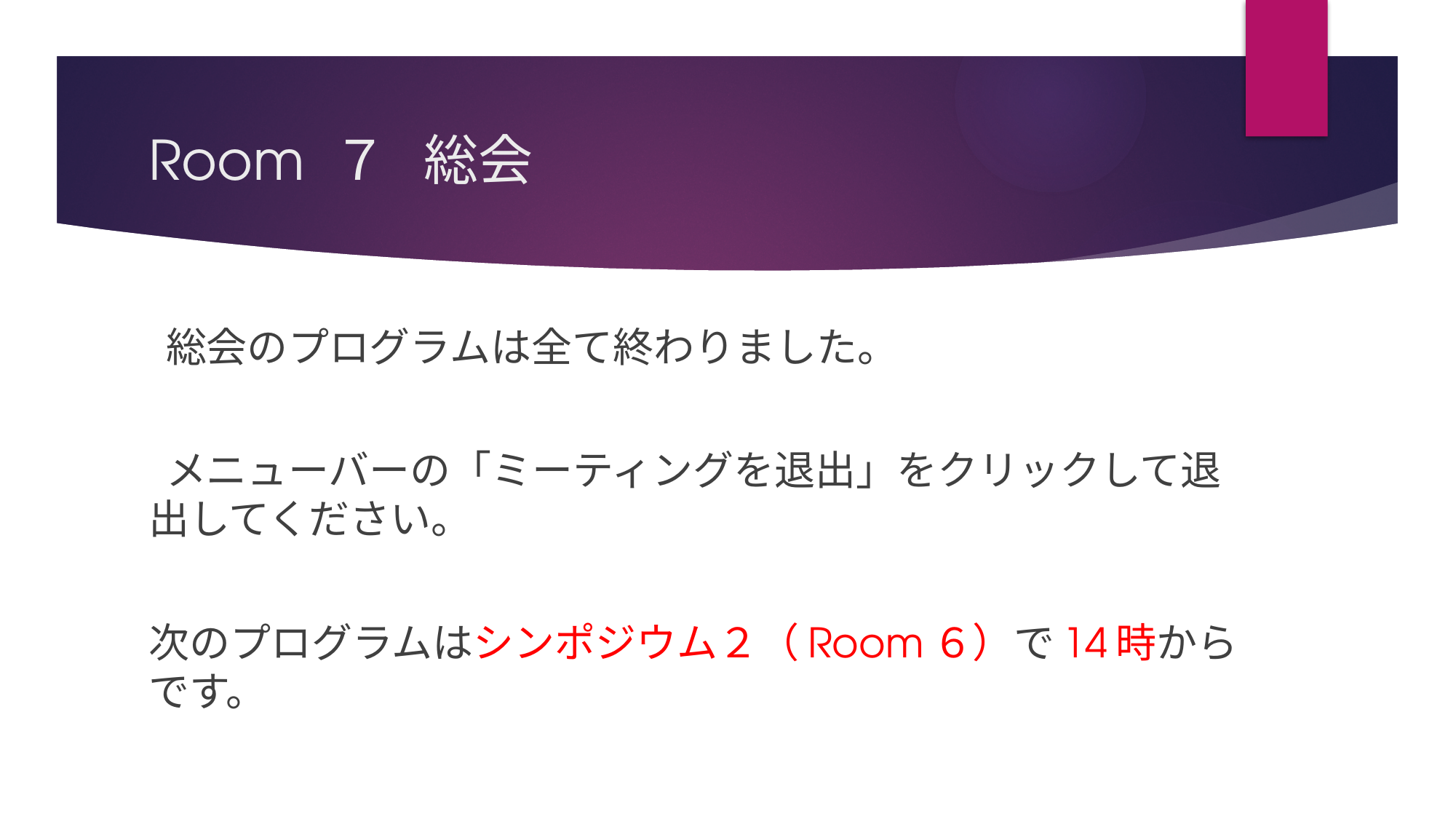

# Room ７   総会
 総会のプログラムは全て終わりました。

 メニューバーの「ミーティングを退出」をクリックして退出してください。

次のプログラムはシンポジウム２（Room６）で14時からです。